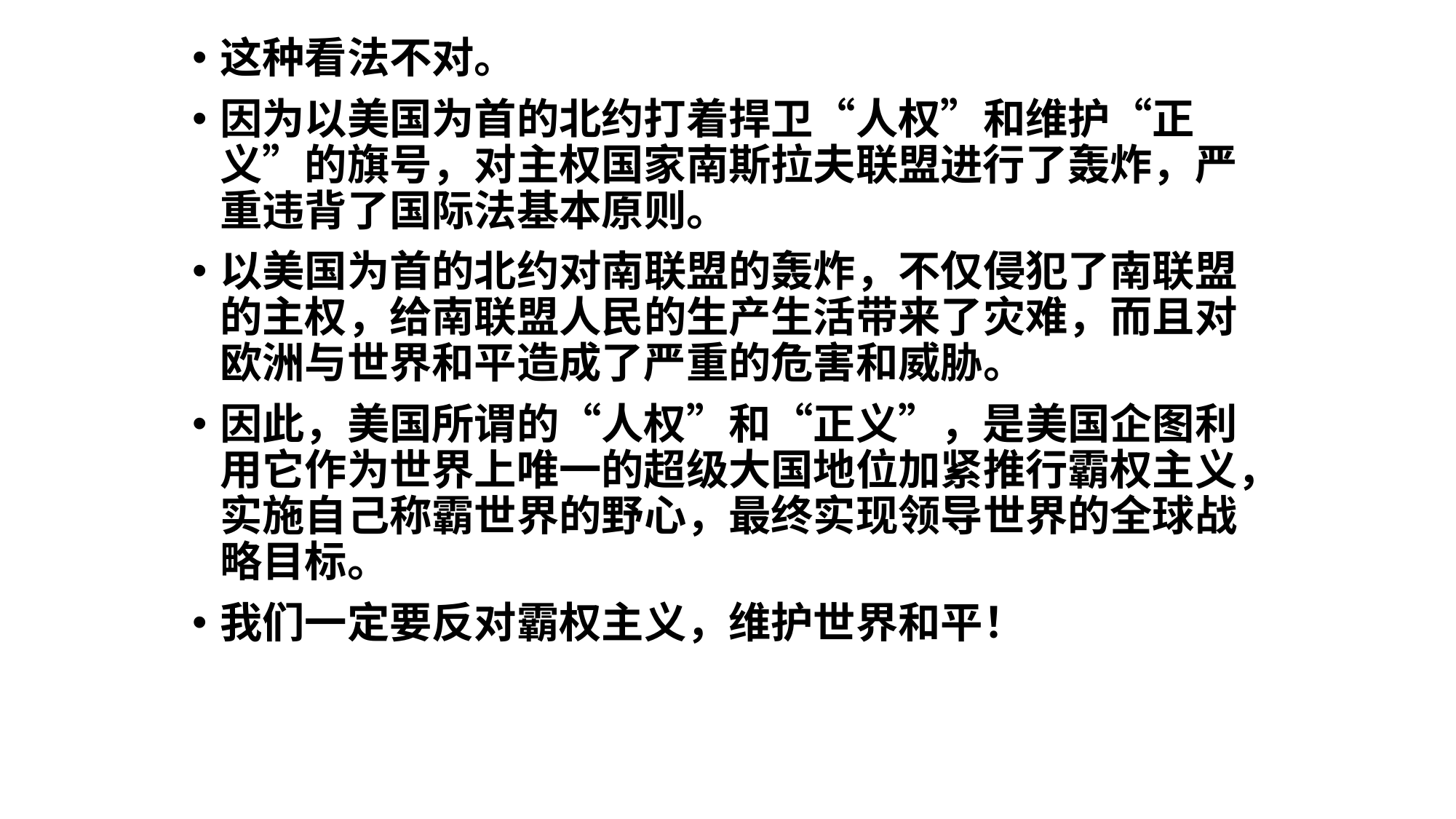

这种看法不对。
因为以美国为首的北约打着捍卫“人权”和维护“正义”的旗号，对主权国家南斯拉夫联盟进行了轰炸，严重违背了国际法基本原则。
以美国为首的北约对南联盟的轰炸，不仅侵犯了南联盟的主权，给南联盟人民的生产生活带来了灾难，而且对欧洲与世界和平造成了严重的危害和威胁。
因此，美国所谓的“人权”和“正义”，是美国企图利用它作为世界上唯一的超级大国地位加紧推行霸权主义，实施自己称霸世界的野心，最终实现领导世界的全球战略目标。
我们一定要反对霸权主义，维护世界和平！